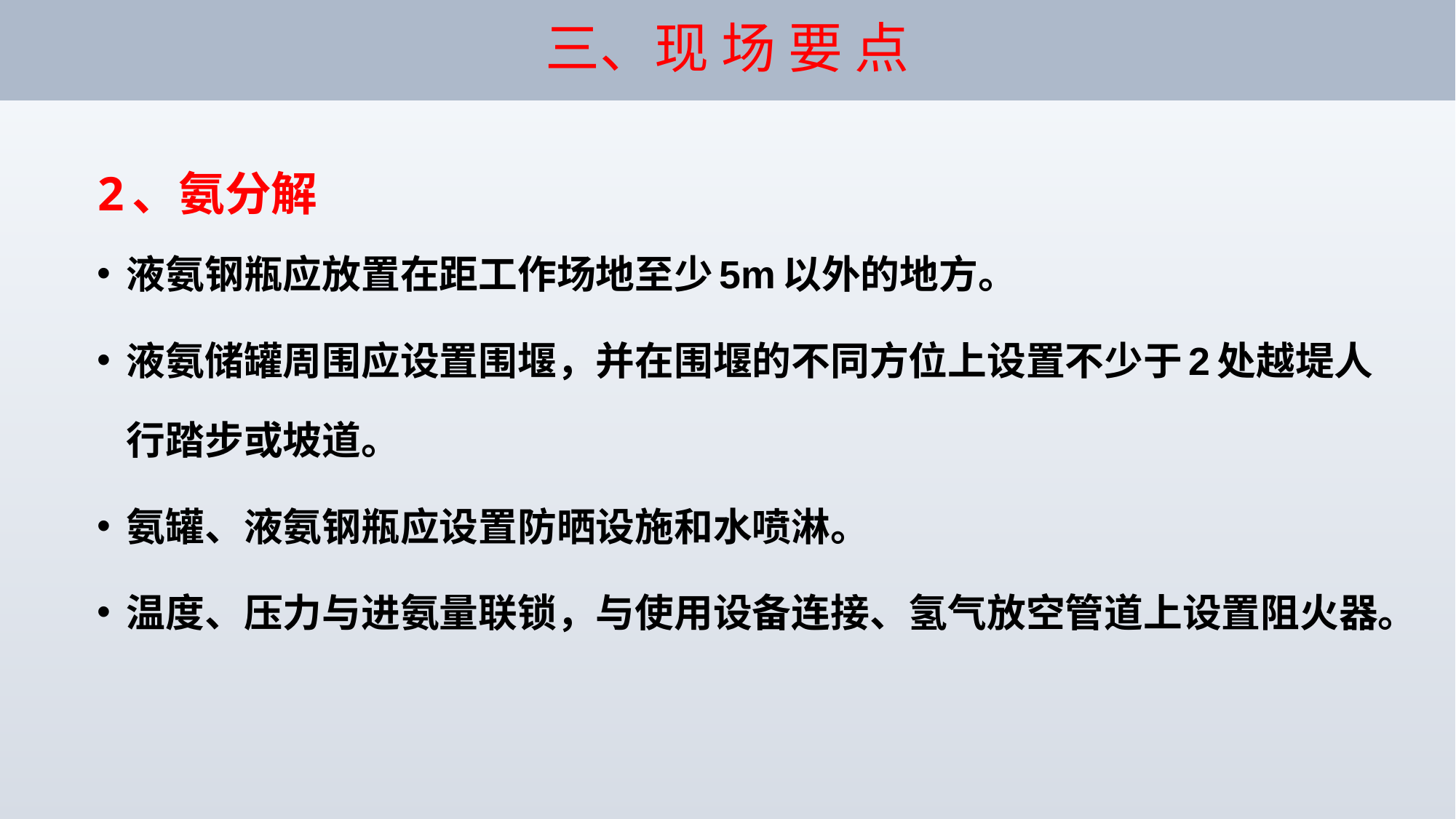

# 三、现 场 要 点
2、氨分解
液氨钢瓶应放置在距工作场地至少5m以外的地方。
液氨储罐周围应设置围堰，并在围堰的不同方位上设置不少于2处越堤人行踏步或坡道。
氨罐、液氨钢瓶应设置防晒设施和水喷淋。
温度、压力与进氨量联锁，与使用设备连接、氢气放空管道上设置阻火器。